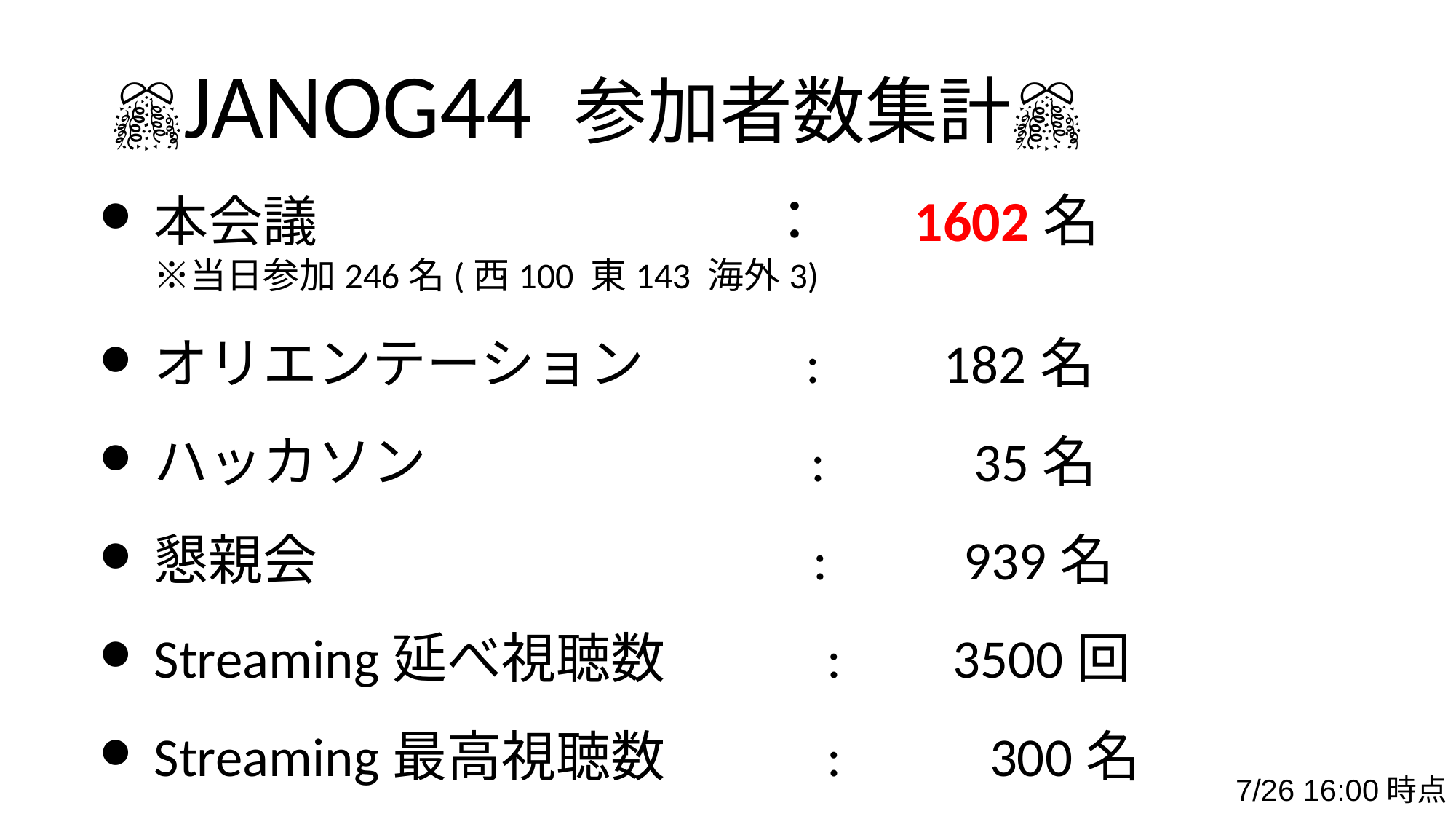

# 🎊JANOG44 参加者数集計🎊
本会議　　　　　　　    ：      1602名
※当日参加246名(西100 東143 海外3)
オリエンテーション            :          182名
ハッカソン                              :            35名
懇親会                                       :           939名
Streaming延べ視聴数            :         3500回
Streaming最高視聴数            :            300名
7/26 16:00時点